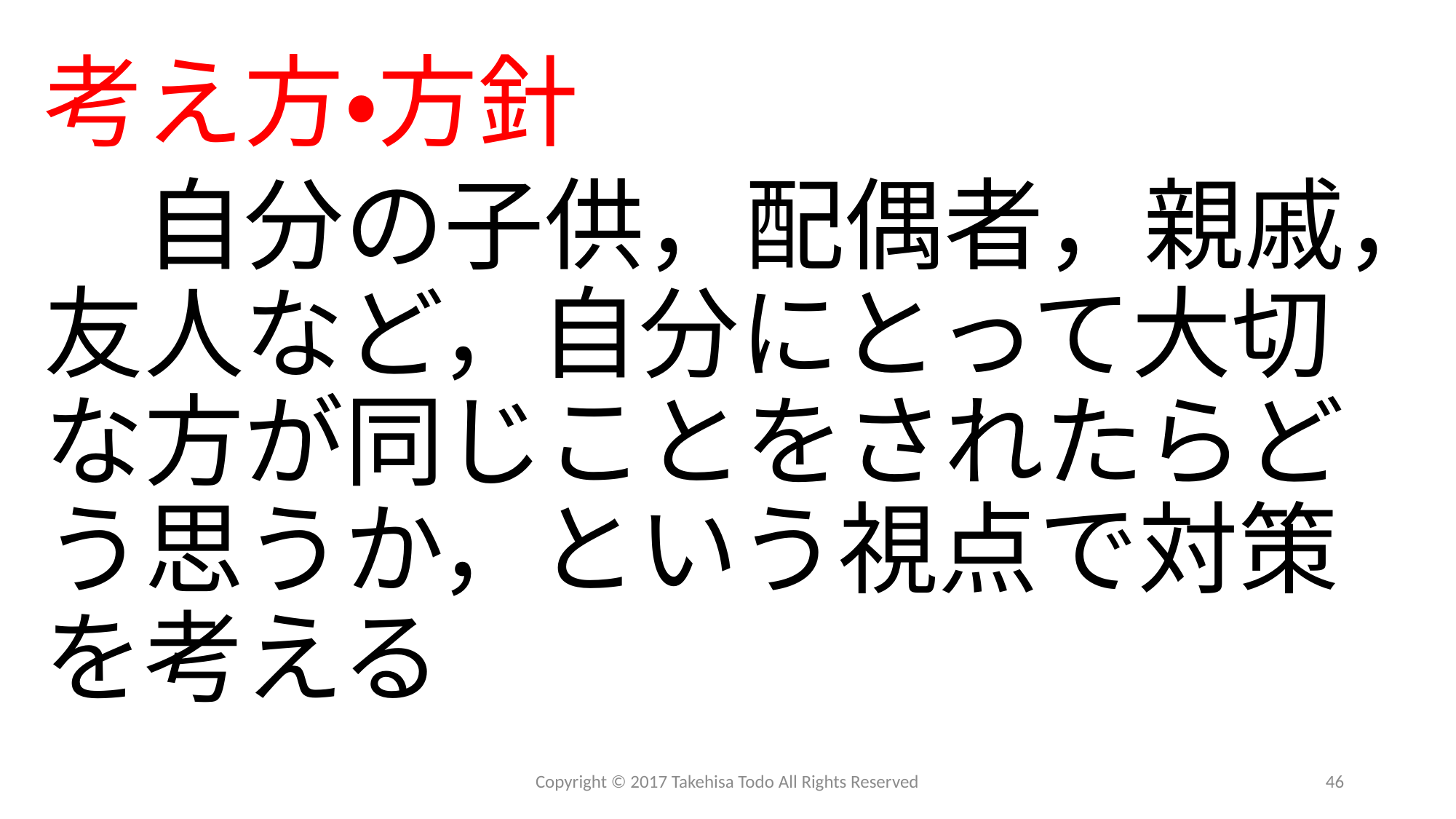

考え方・方針
　自分の子供，配偶者，親戚，友人など，自分にとって大切な方が同じことをされたらどう思うか，という視点で対策を考える
Copyright © 2017 Takehisa Todo All Rights Reserved
46